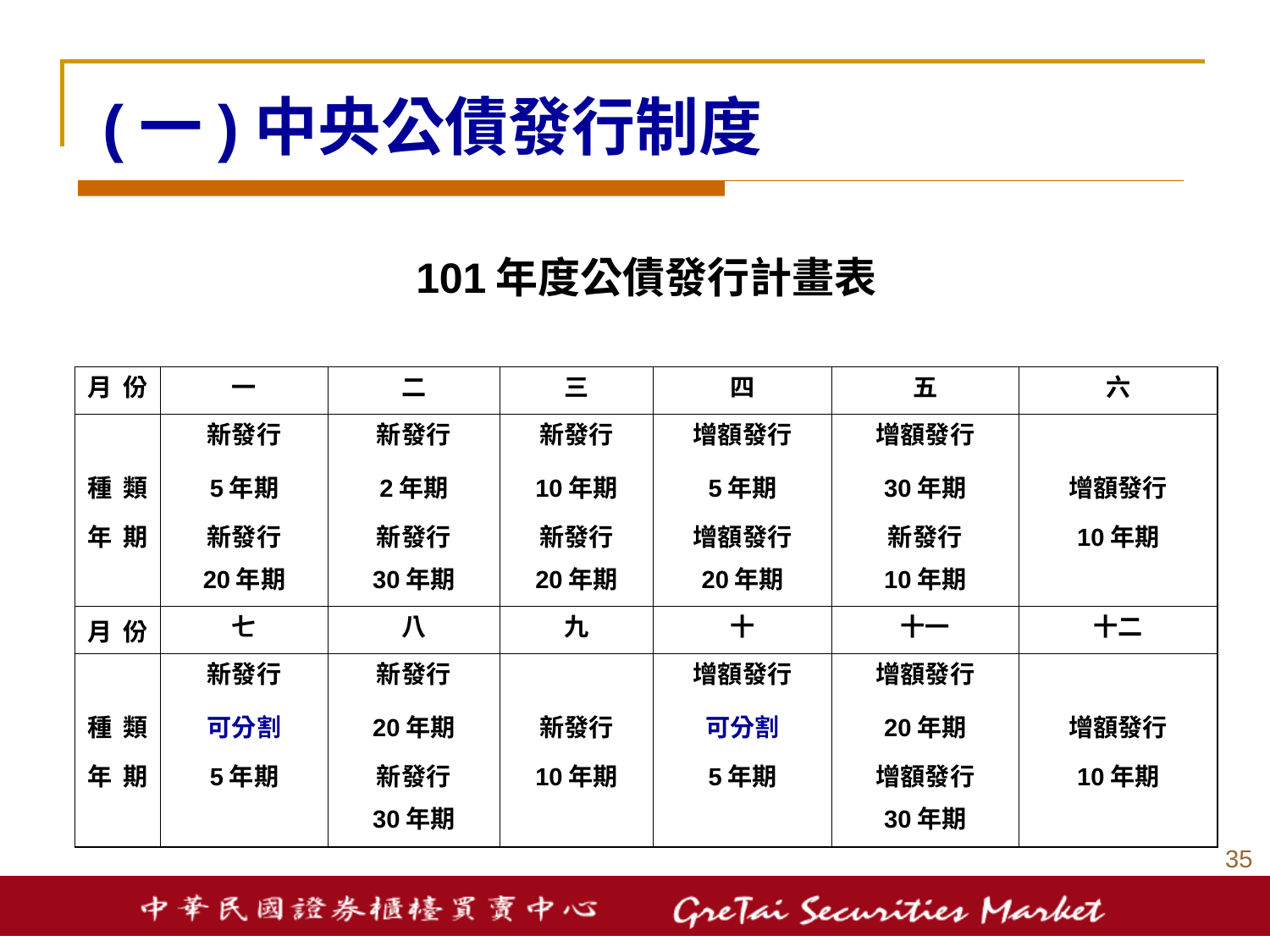

(一)中央公債發行制度

| 101年度公債發行計畫表 |  |  |  |  |  |  |
| --- | --- | --- | --- | --- | --- | --- |
| 月 份 | 一 | 二 | 三 | 四 | 五 | 六 |
|  | 新發行 | 新發行 | 新發行 | 增額發行 | 增額發行 |  |
| 種 類 | 5年期 | 2年期 | 10年期 | 5年期 | 30年期 | 增額發行 |
| 年 期 | 新發行 | 新發行 | 新發行 | 增額發行 | 新發行 | 10年期 |
|  | 20年期 | 30年期 | 20年期 | 20年期 | 10年期 |  |
| 月 份 | 七 | 八 | 九 | 十 | 十一 | 十二 |
|  | 新發行 | 新發行 |  | 增額發行 | 增額發行 |  |
| 種 類 | 可分割 | 20年期 | 新發行 | 可分割 | 20年期 | 增額發行 |
| 年 期 | 5年期 | 新發行 | 10年期 | 5年期 | 增額發行 | 10年期 |
|  |  | 30年期 |  |  | 30年期 |  |

35